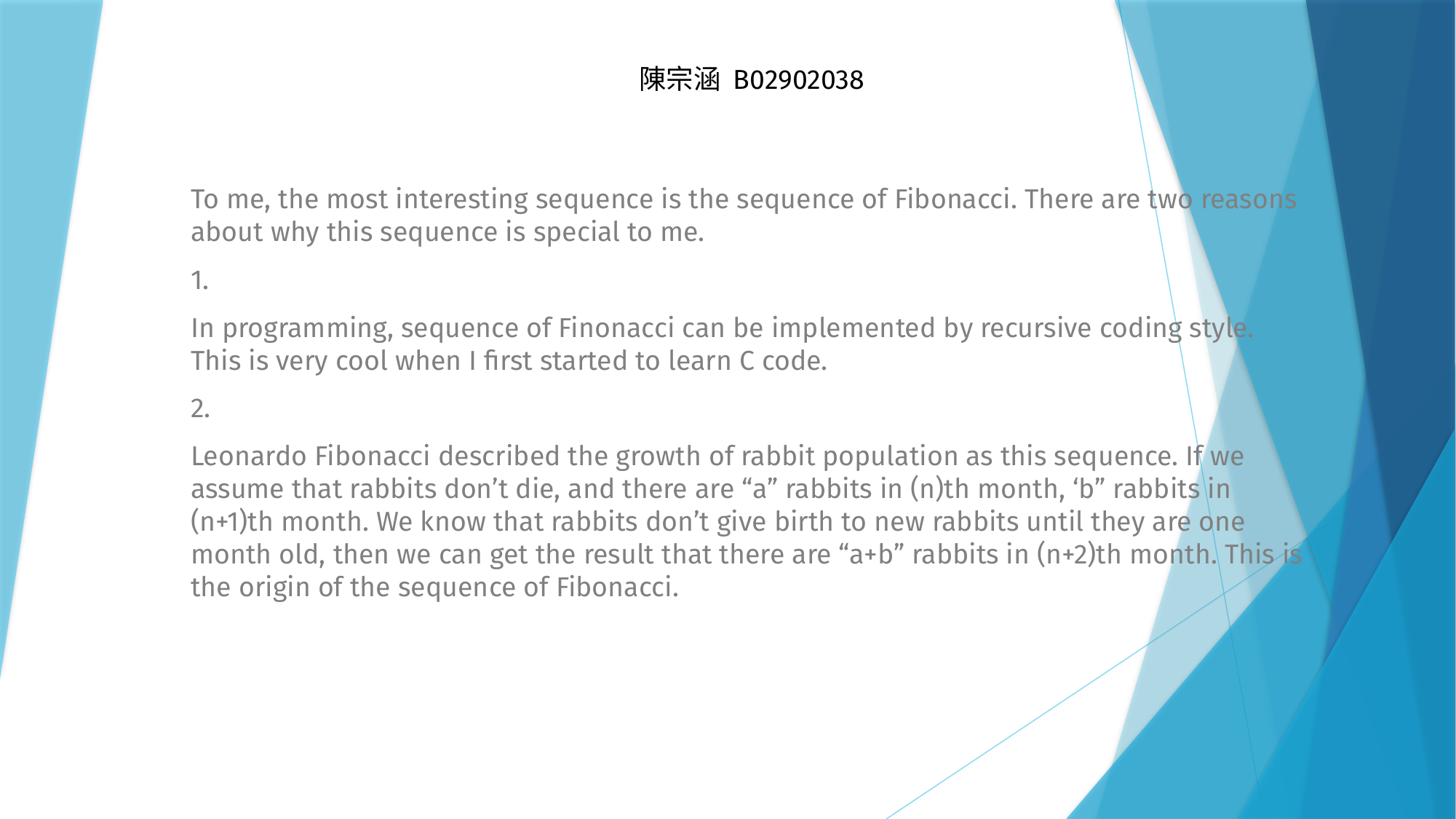

陳宗涵 B02902038
To me, the most interesting sequence is the sequence of Fibonacci. There are two reasons about why this sequence is special to me.
1.
In programming, sequence of Finonacci can be implemented by recursive coding style. This is very cool when I first started to learn C code.
2.
Leonardo Fibonacci described the growth of rabbit population as this sequence. If we assume that rabbits don’t die, and there are “a” rabbits in (n)th month, ‘b” rabbits in (n+1)th month. We know that rabbits don’t give birth to new rabbits until they are one month old, then we can get the result that there are “a+b” rabbits in (n+2)th month. This is the origin of the sequence of Fibonacci.

#